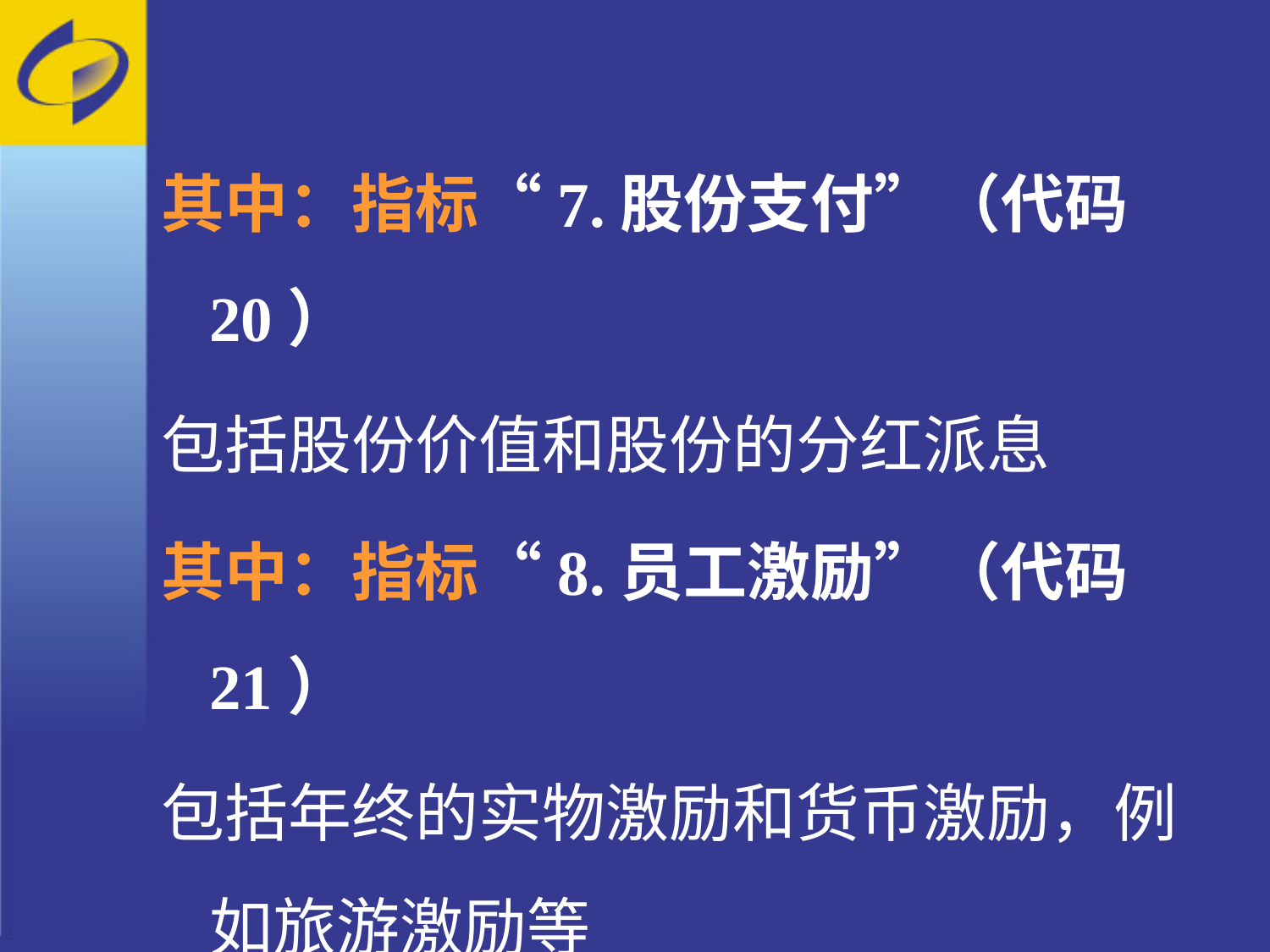

其中：指标“7.股份支付”（代码20）
包括股份价值和股份的分红派息
其中：指标“8.员工激励”（代码21）
包括年终的实物激励和货币激励，例如旅游激励等